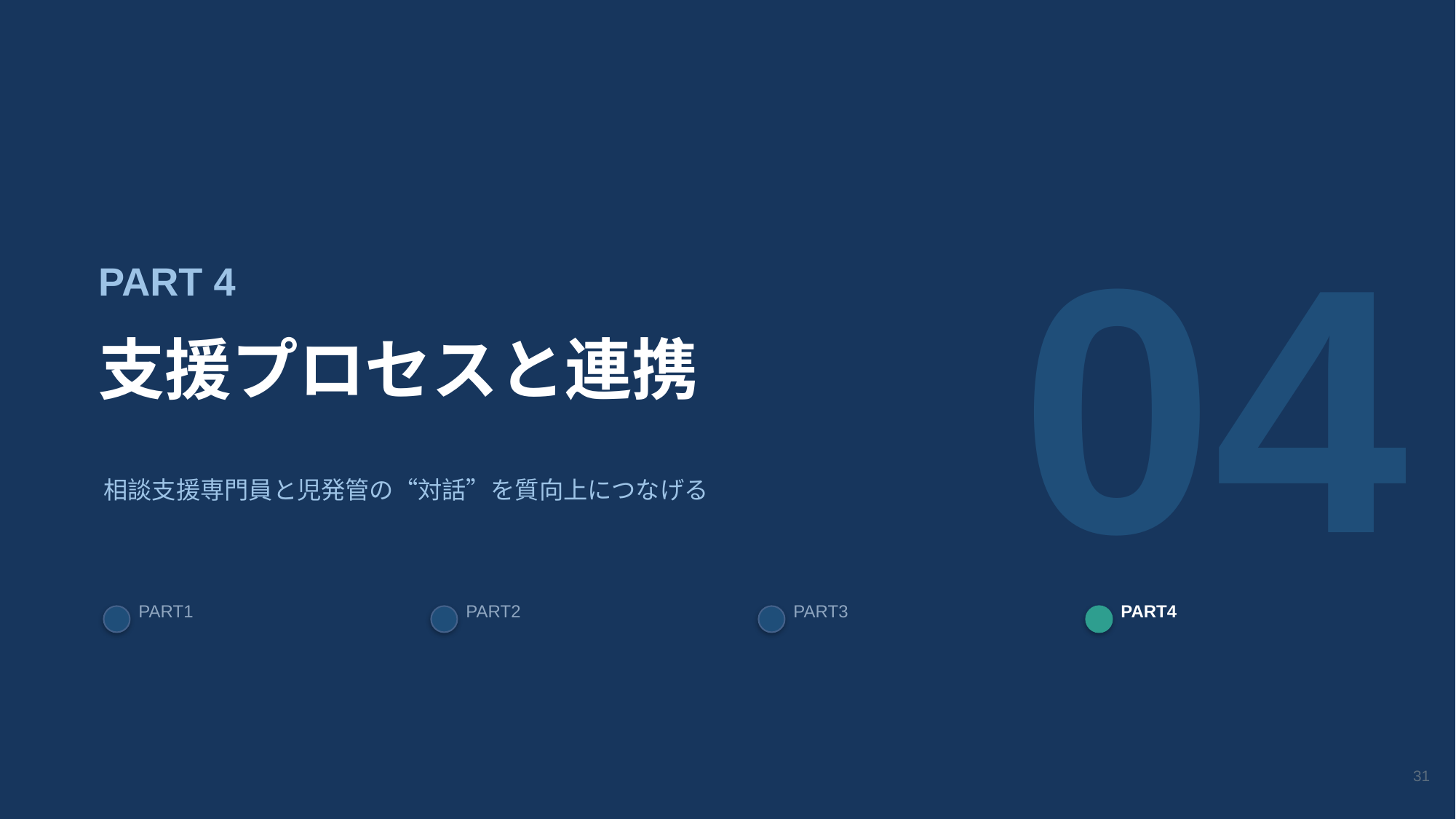

04
PART 4
支援プロセスと連携
相談支援専門員と児発管の“対話”を質向上につなげる
PART1
PART2
PART3
PART4

31